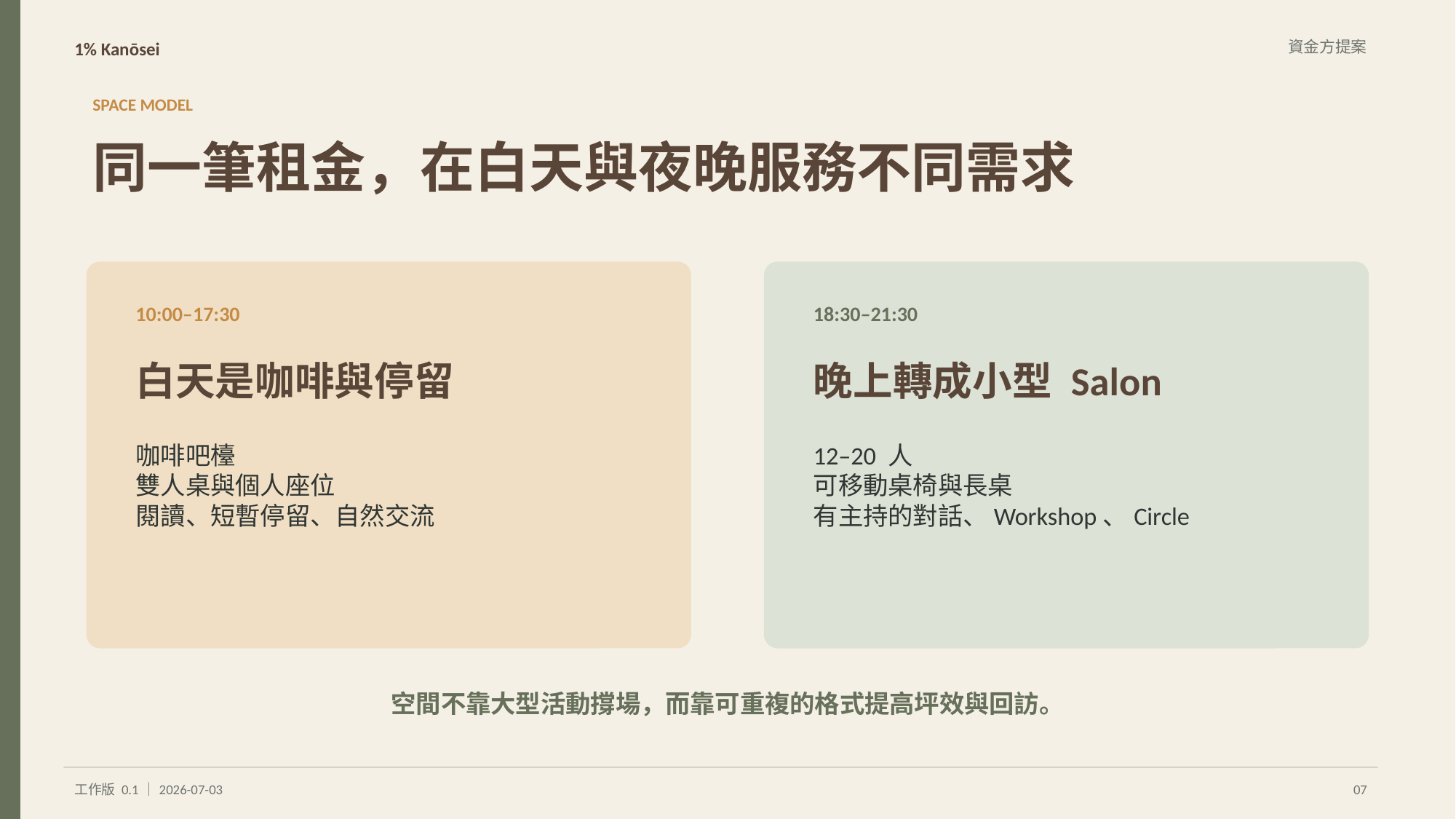

1% Kanōsei
資金方提案
SPACE MODEL
同一筆租金，在白天與夜晚服務不同需求

10:00–17:30
18:30–21:30
白天是咖啡與停留
晚上轉成小型 Salon
咖啡吧檯
雙人桌與個人座位
閱讀、短暫停留、自然交流
12–20 人
可移動桌椅與長桌
有主持的對話、Workshop、Circle
空間不靠大型活動撐場，而靠可重複的格式提高坪效與回訪。

工作版 0.1｜2026-07-03
07